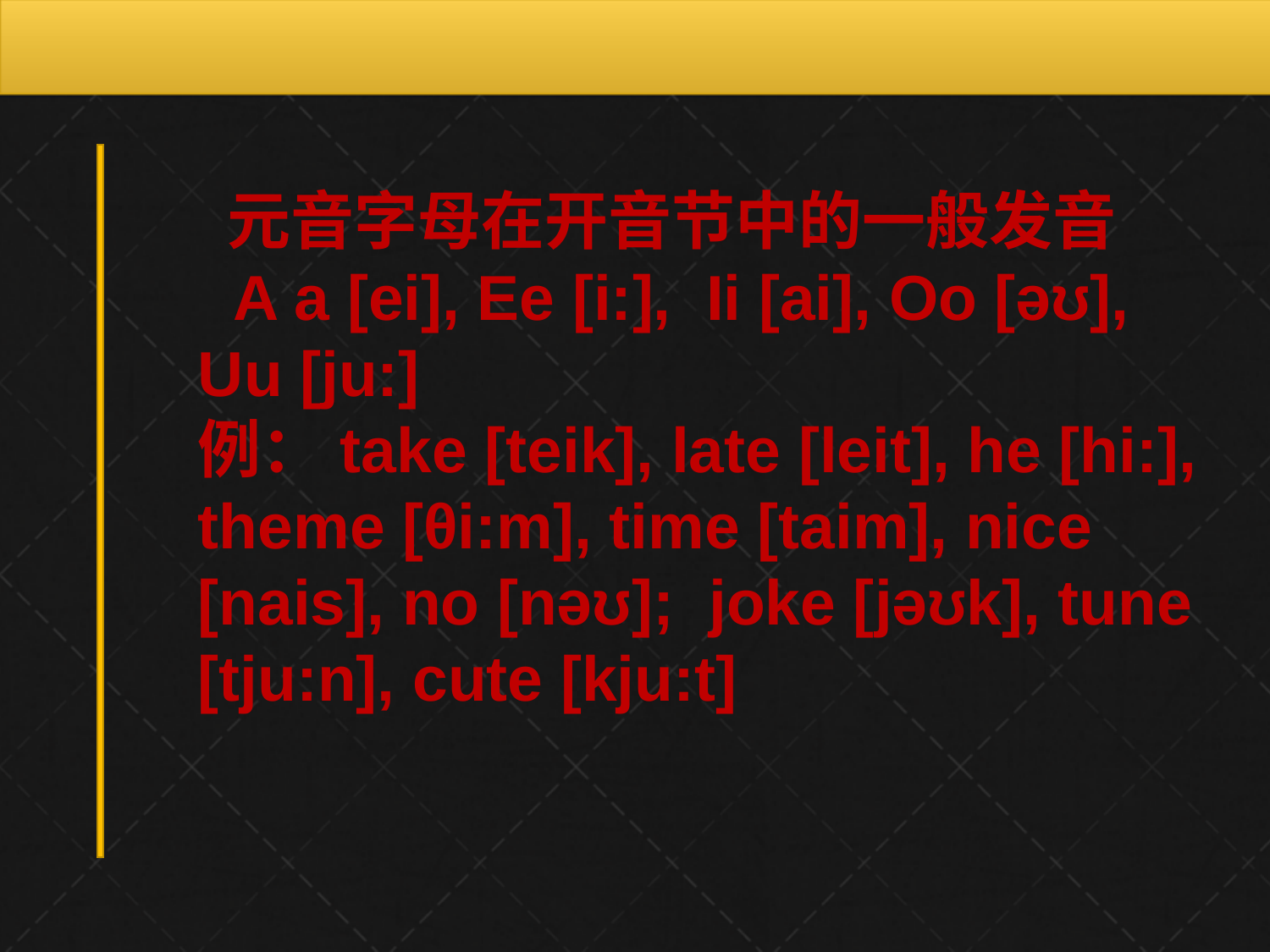

元音字母在开音节中的一般发音
  A a [ei], Ee [i:],  Ii [ai], Oo [əʊ], Uu [ju:]
例：take [teik], late [leit], he [hi:], theme [θi:m], time [taim], nice [nais], no [nəʊ];  joke [jəʊk], tune [tju:n], cute [kju:t]